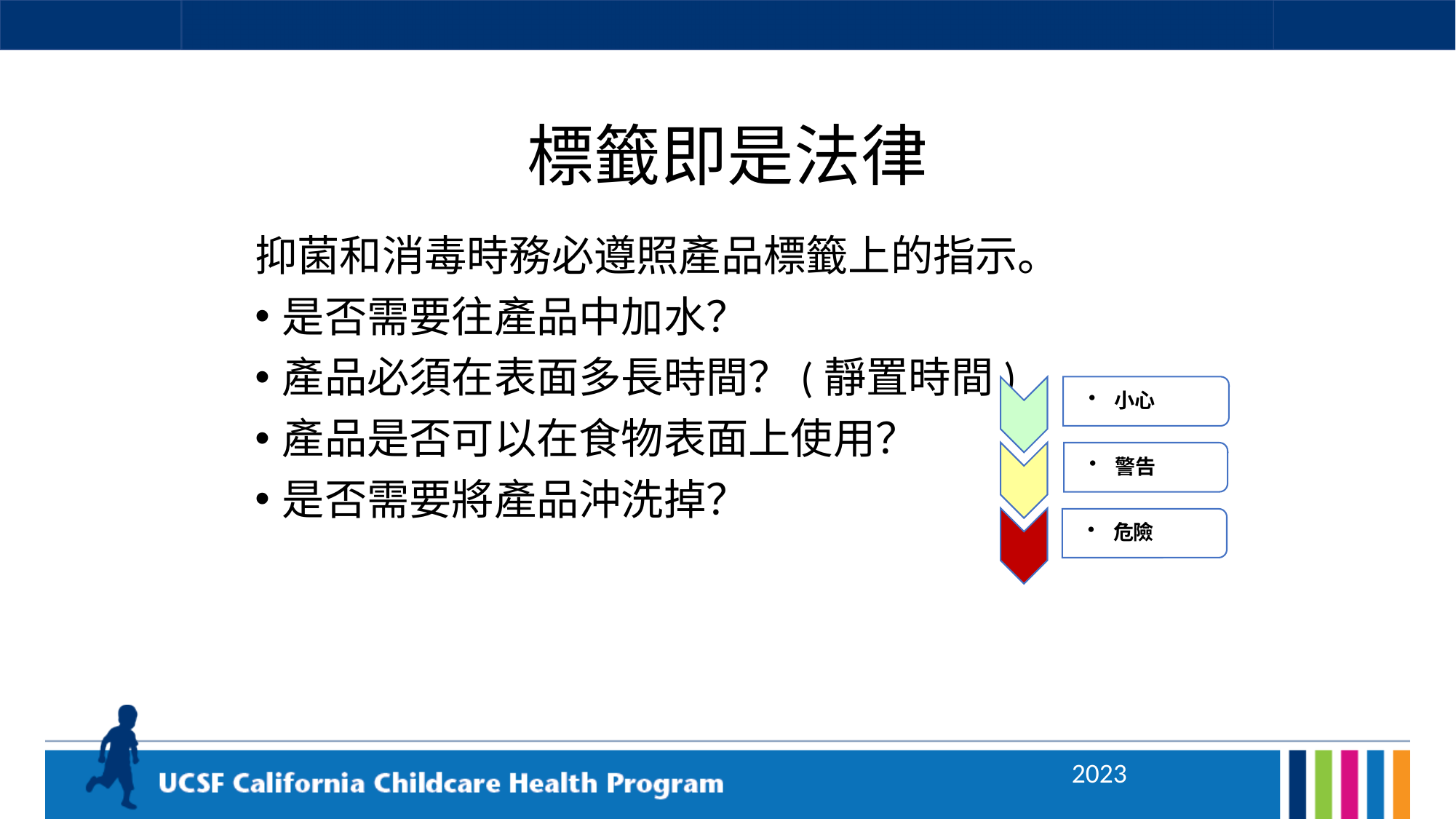

# 標籤即是法律
抑菌和消毒時務必遵照產品標籤上的指示。
是否需要往產品中加水？
產品必須在表面多長時間？(靜置時間)
產品是否可以在食物表面上使用？
是否需要將產品沖洗掉？

小心

警告

危險
2023